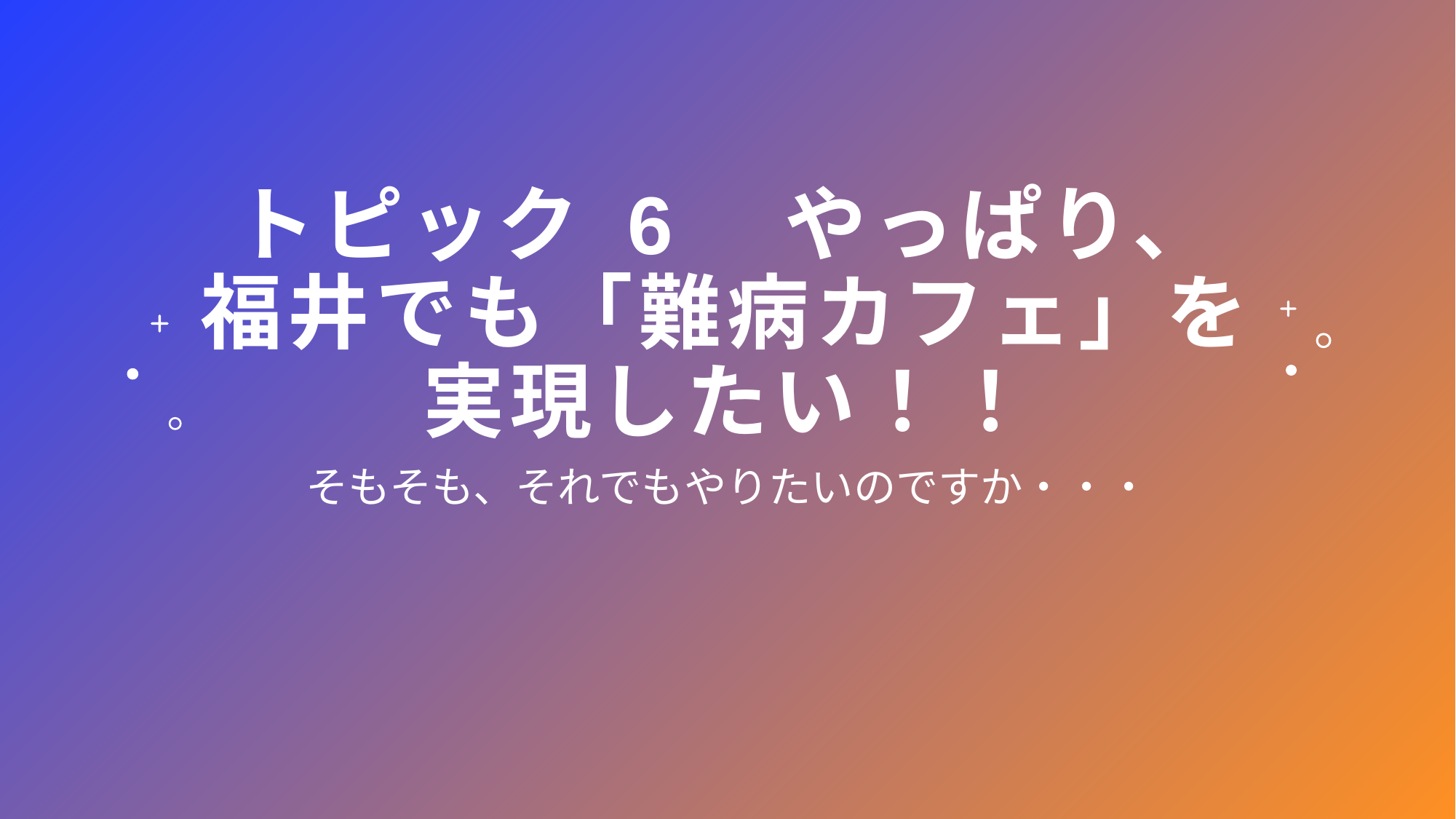

# トピック 6　やっぱり、 福井でも「難病カフェ」を 実現したい！！
そもそも、それでもやりたいのですか・・・